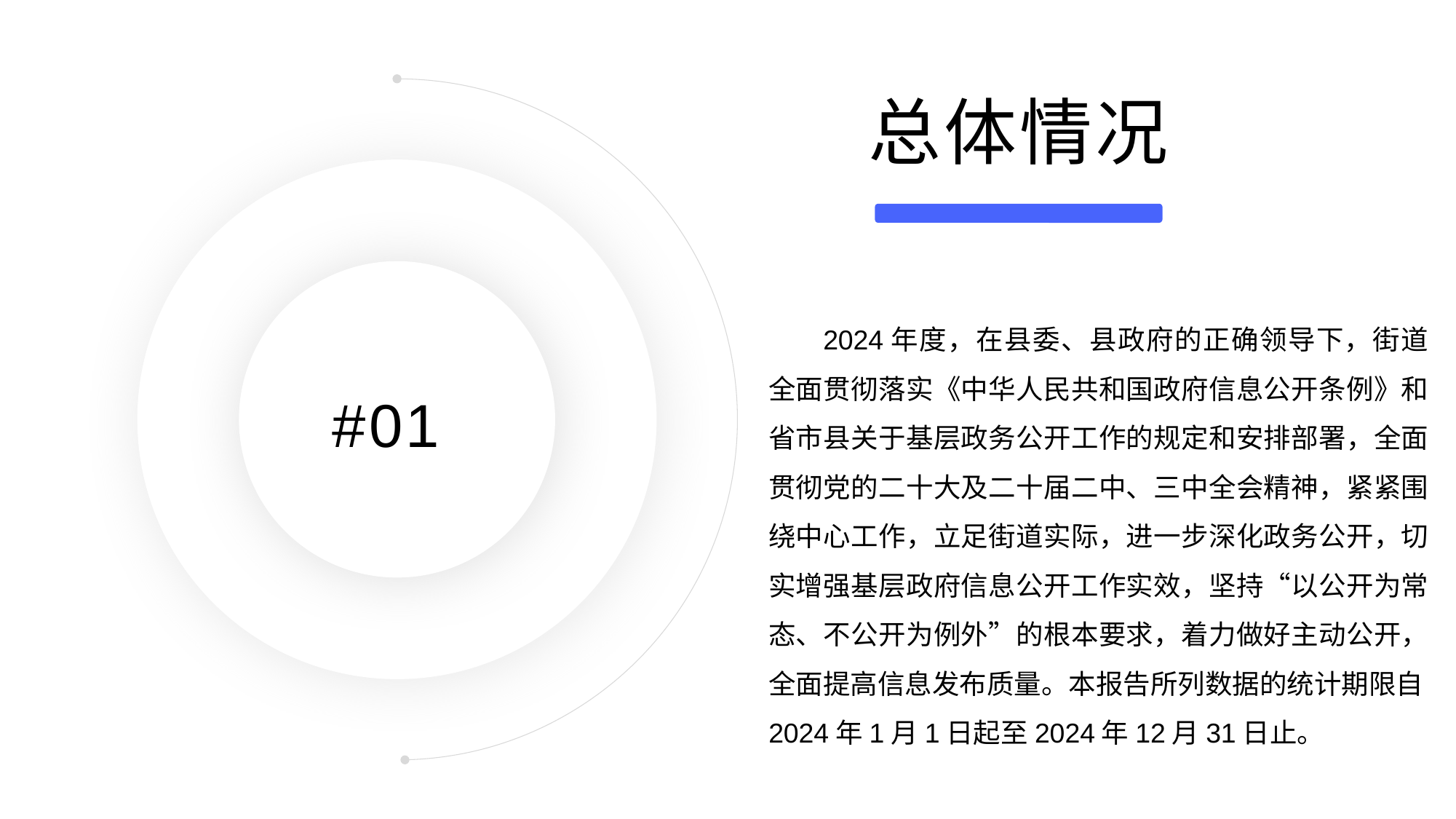

总体情况

2024年度，在县委、县政府的正确领导下，街道全面贯彻落实《中华人民共和国政府信息公开条例》和省市县关于基层政务公开工作的规定和安排部署，全面贯彻党的二十大及二十届二中、三中全会精神，紧紧围绕中心工作，立足街道实际，进一步深化政务公开，切实增强基层政府信息公开工作实效，坚持“以公开为常态、不公开为例外”的根本要求，着力做好主动公开，全面提高信息发布质量。本报告所列数据的统计期限自2024年1月1日起至2024年12月31日止。
#01